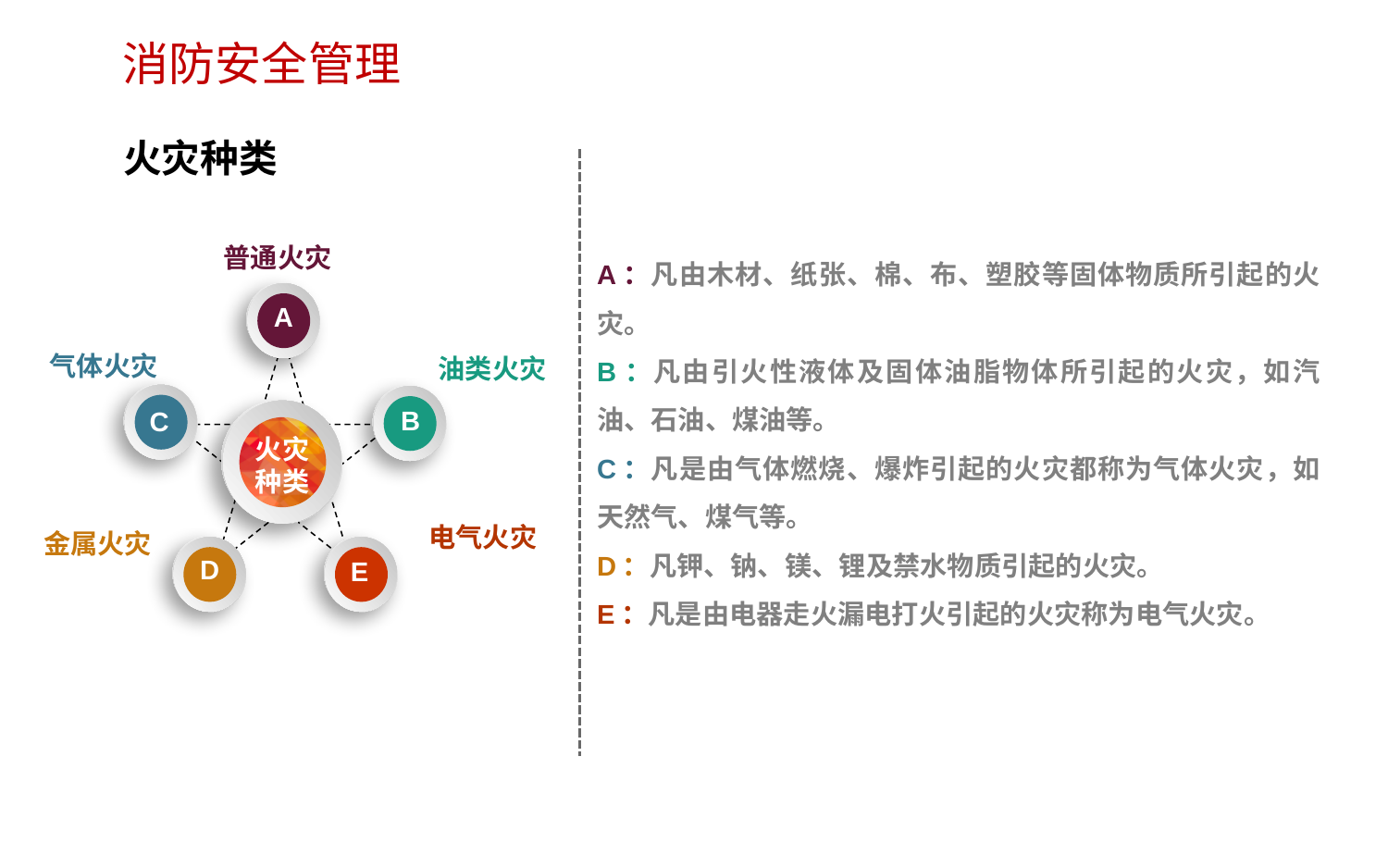

消防安全管理
火灾种类
普通火灾

A

气体火灾
油类火灾

C

B

火灾
种类
电气火灾
金属火灾

D

E
A：凡由木材、纸张、棉、布、塑胶等固体物质所引起的火灾。
B：凡由引火性液体及固体油脂物体所引起的火灾，如汽油、石油、煤油等。
C：凡是由气体燃烧、爆炸引起的火灾都称为气体火灾，如天然气、煤气等。
D：凡钾、钠、镁、锂及禁水物质引起的火灾。
E：凡是由电器走火漏电打火引起的火灾称为电气火灾。